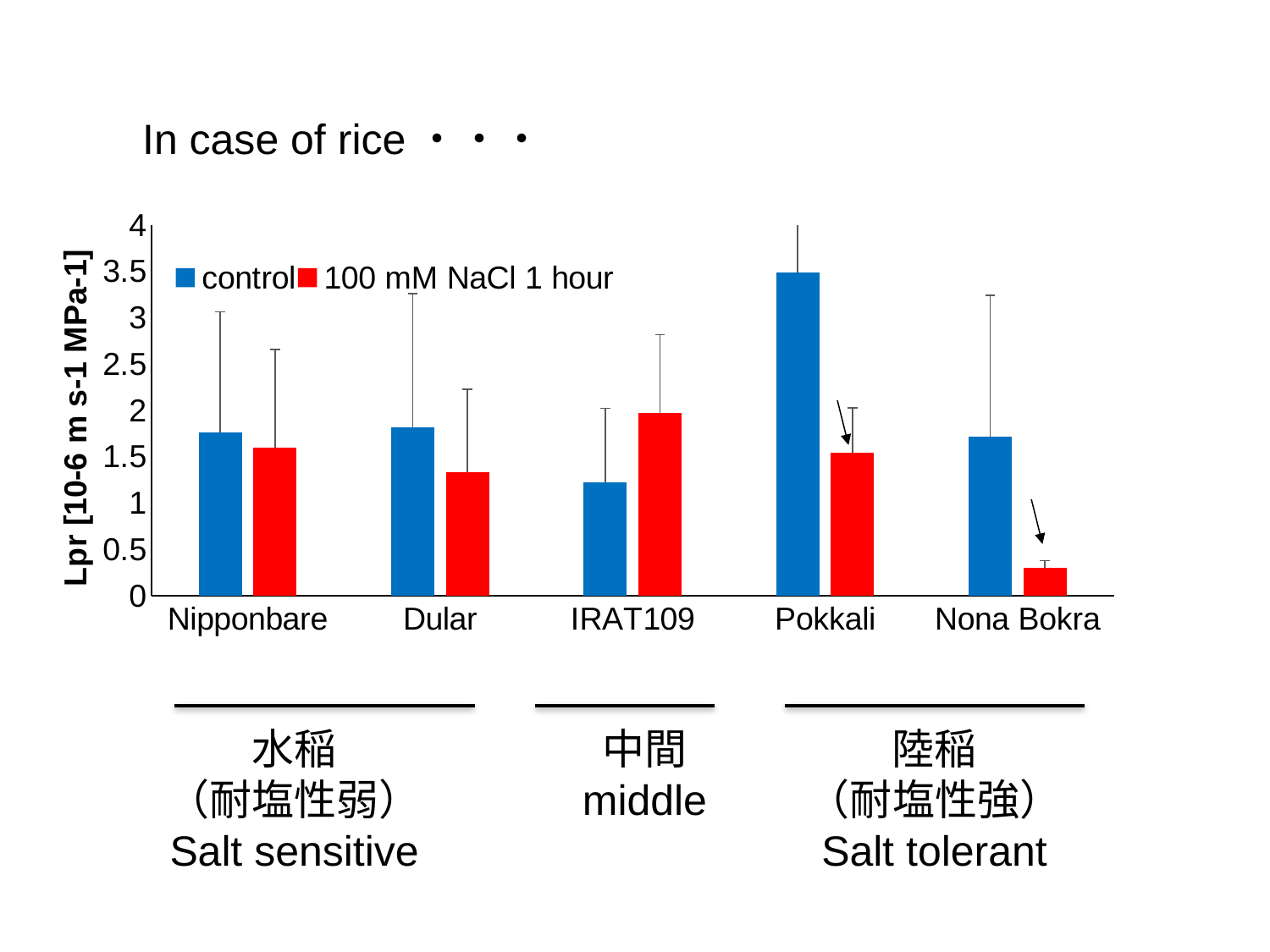

In case of rice・・・

### Chart

| Category | control | 100 mM NaCl 1 hour |
|---|---|---|
| Nipponbare | 1.75875 | 1.597499999999997 |
| Dular | 1.8139285714285711 | 1.328708333333334 |
| IRAT109 | 1.2270833333333333 | 1.9759999999999978 |
| Pokkali | 3.490416666666667 | 1.543999999999996 |
| Nona Bokra | 1.712692307692305 | 0.3025000000000003 |
水稲
（耐塩性弱）
Salt sensitive
中間
middle
陸稲
（耐塩性強）
Salt tolerant